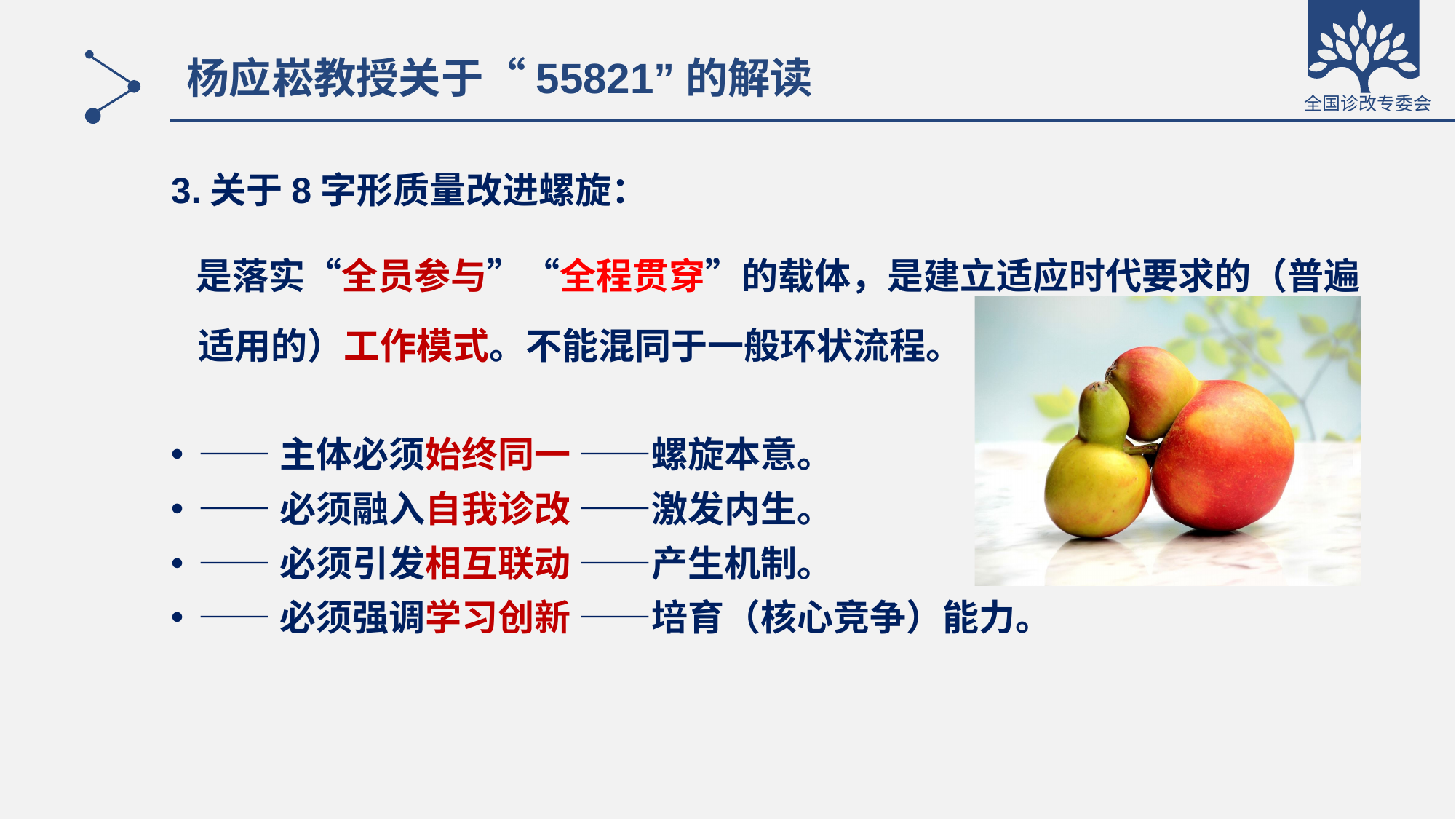

# 杨应崧教授关于“55821”的解读
3.关于8字形质量改进螺旋：
  是落实“全员参与”“全程贯穿”的载体，是建立适应时代要求的（普遍适用的）工作模式。不能混同于一般环状流程。

——主体必须始终同一 ——螺旋本意。
——必须融入自我诊改 ——激发内生。
——必须引发相互联动 ——产生机制。
——必须强调学习创新 ——培育（核心竞争）能力。